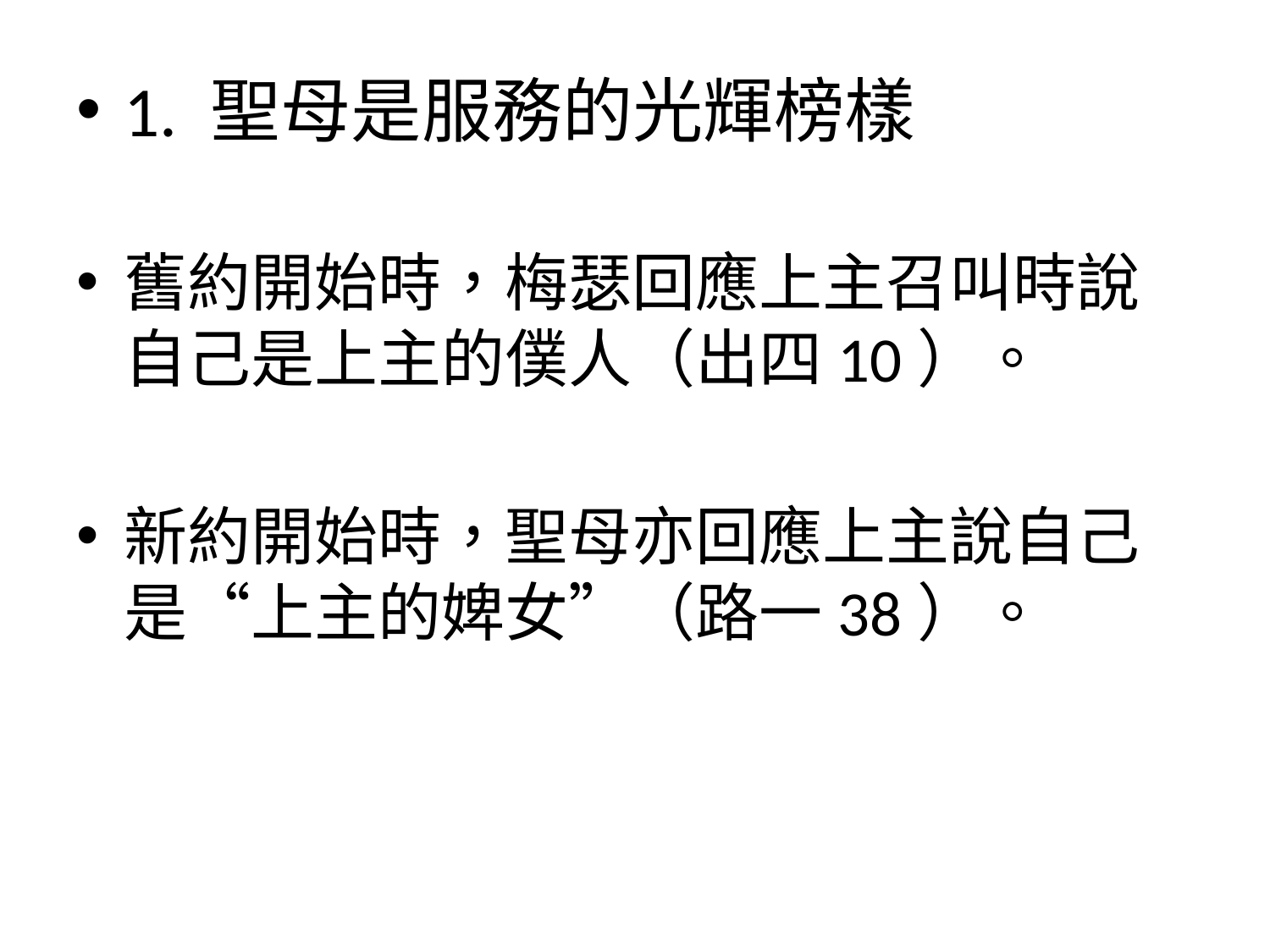

#
1. 聖母是服務的光輝榜樣

舊約開始時，梅瑟回應上主召叫時說自己是上主的僕人（出四10）。

新約開始時，聖母亦回應上主說自己是“上主的婢女”（路一38）。